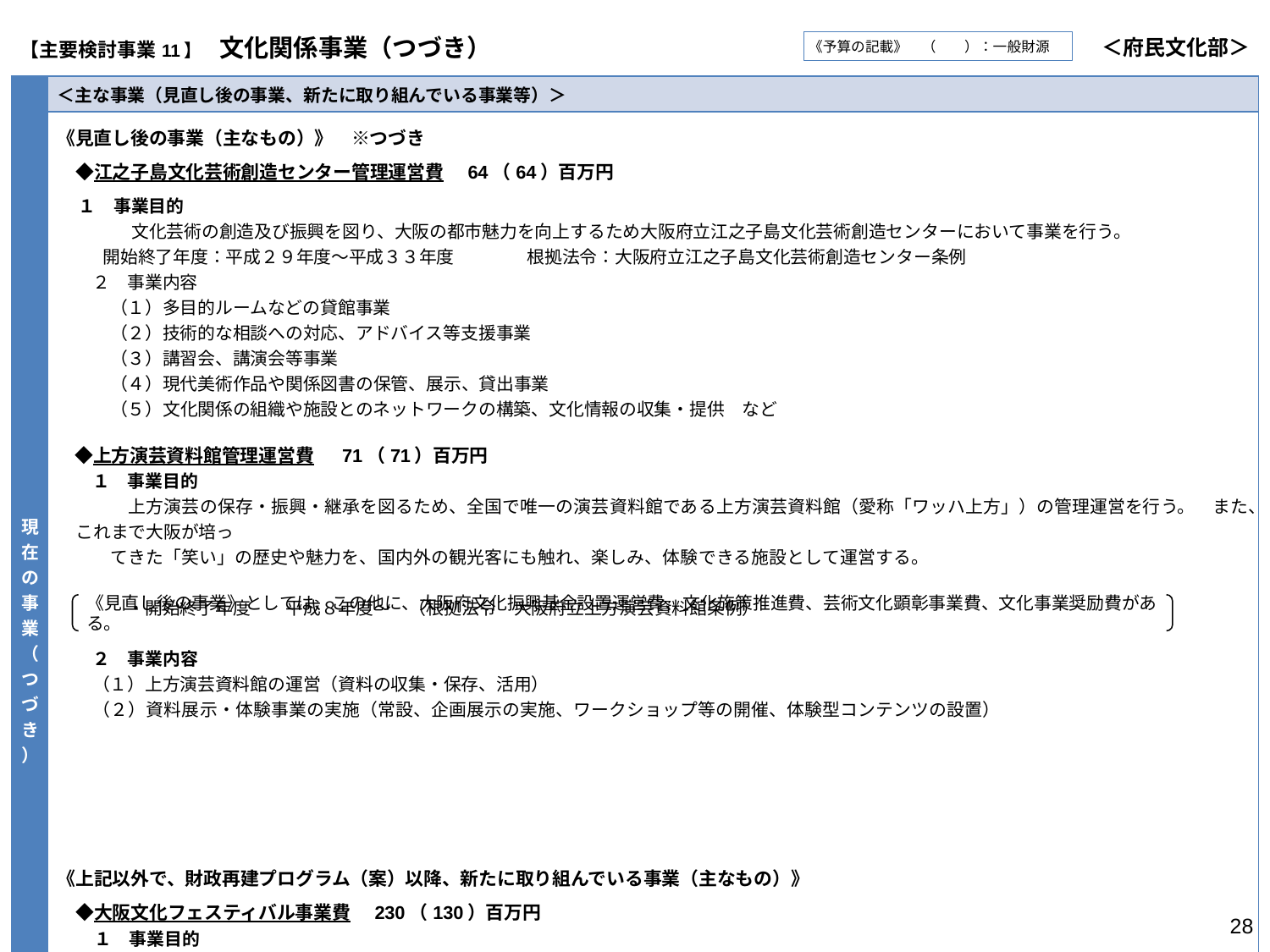

| 【主要検討事業11】　文化関係事業（つづき） | ＜府民文化部＞ |
| --- | --- |
《予算の記載》　（　　）：一般財源
| 現在の事業（つづき） | ＜主な事業（見直し後の事業、新たに取り組んでいる事業等）＞ |
| --- | --- |
|  | 《見直し後の事業（主なもの）》　※つづき 　◆江之子島文化芸術創造センター管理運営費　64（64）百万円 　 　 １　事業目的 　　　　 文化芸術の創造及び振興を図り、大阪の都市魅力を向上するため大阪府立江之子島文化芸術創造センターにおいて事業を行う。 　 開始終了年度：平成２９年度～平成３３年度　　　 根拠法令：大阪府立江之子島文化芸術創造センター条例 　　２　事業内容 　　　（１）多目的ルームなどの貸館事業 　　　（２）技術的な相談への対応、アドバイス等支援事業 　　　（３）講習会、講演会等事業 　　　（４）現代美術作品や関係図書の保管、展示、貸出事業 　　　（５）文化関係の組織や施設とのネットワークの構築、文化情報の収集・提供　など　　　 　◆上方演芸資料館管理運営費　 71（71）百万円 　　１　事業目的 　　　　上方演芸の保存・振興・継承を図るため、全国で唯一の演芸資料館である上方演芸資料館（愛称「ワッハ上方」）の管理運営を行う。　また、これまで大阪が培っ 　　　てきた「笑い」の歴史や魅力を、国内外の観光客にも触れ、楽しみ、体験できる施設として運営する。　　　　　　　　　　　　　　　　　　　　　　　　　　　　　　　　　　　　 　　　　・開始終了年度　　平成８年度～　（根拠法令　大阪府立上方演芸資料館条例） 　　　 　　２　事業内容 　　（１）上方演芸資料館の運営（資料の収集・保存、活用） 　　（２）資料展示・体験事業の実施（常設、企画展示の実施、ワークショップ等の開催、体験型コンテンツの設置）　　　　　　　　　　　　　　　　　　　　　　　　　　　　　　 　　 　　　　　　　　　　　　　　　　　 　 《上記以外で、財政再建プログラム（案）以降、新たに取り組んでいる事業（主なもの）》 　◆大阪文化フェスティバル事業費　230（130）百万円 　　１　事業目的 　　　　　文化を核として大阪の都市魅力を創造し、発信していく事業として実施。 　　　　　大阪が誇る上方伝統芸能や上方演芸をはじめ、優れた音楽、演劇、アート等、多彩で豊かな文化の魅力を広く国内外に発信し、インバウンドも含めた多くの観光客 　　　　を呼び込むことにより、国際エンターテインメント都市の実現を目指す。 　　　　開始年度　平成29年度～ 　　２　事業内容 　　　　 府内のホールや劇場、公園において、上方伝統芸能や上方芸能をはじめ、音楽や舞台、アート、各地で受け継がれている伝統行事などの多彩で豊かな文化資源を 活用した事業（プログラム）を展開する。 |
《見直し後の事業》としては、この他に、大阪府文化振興基金設置運営費、文化施策推進費、芸術文化顕彰事業費、文化事業奨励費がある。
28